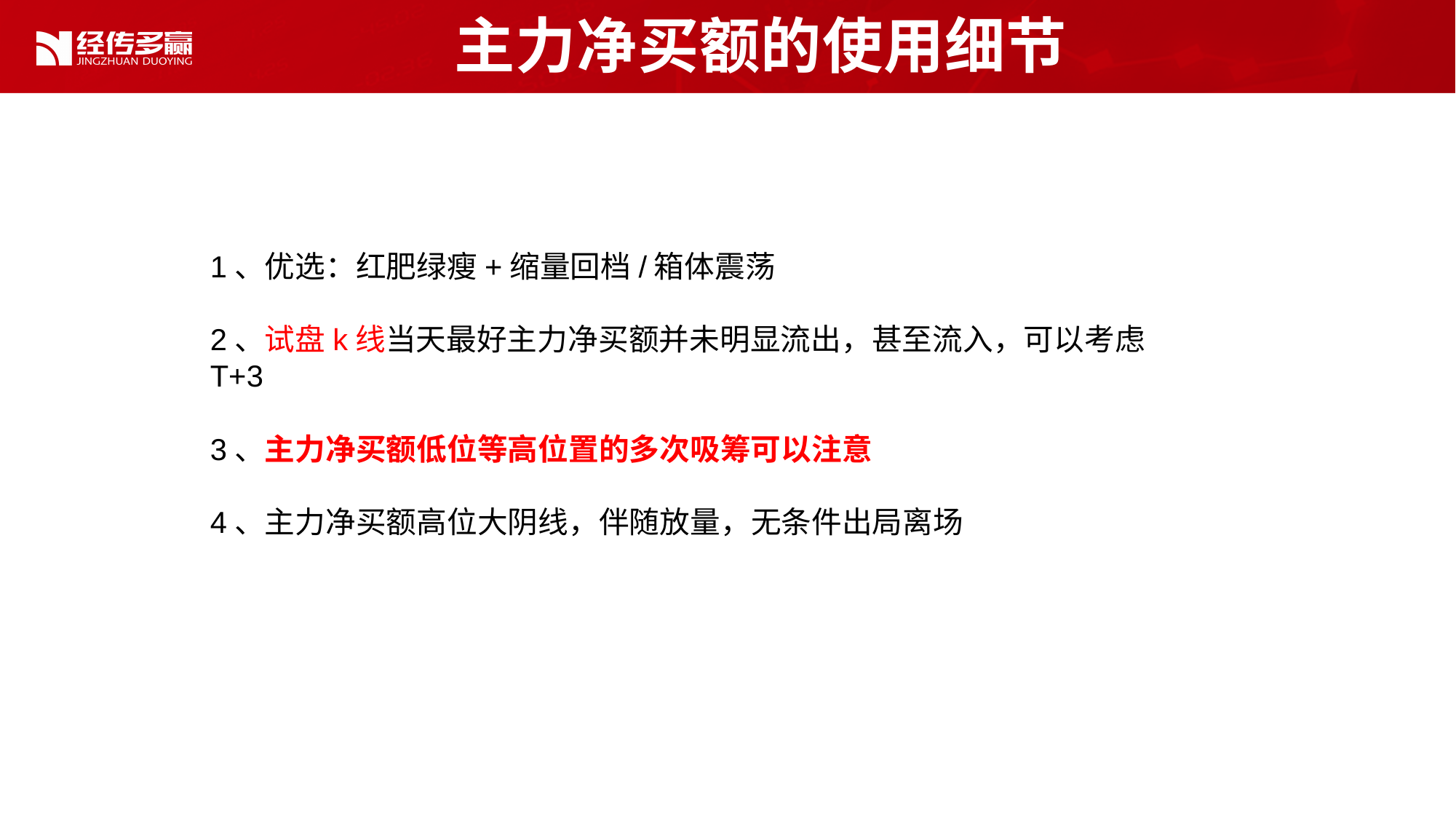

主力净买额的使用细节
1、优选：红肥绿瘦+缩量回档/箱体震荡

2、试盘k线当天最好主力净买额并未明显流出，甚至流入，可以考虑T+3

3、主力净买额低位等高位置的多次吸筹可以注意

4、主力净买额高位大阴线，伴随放量，无条件出局离场